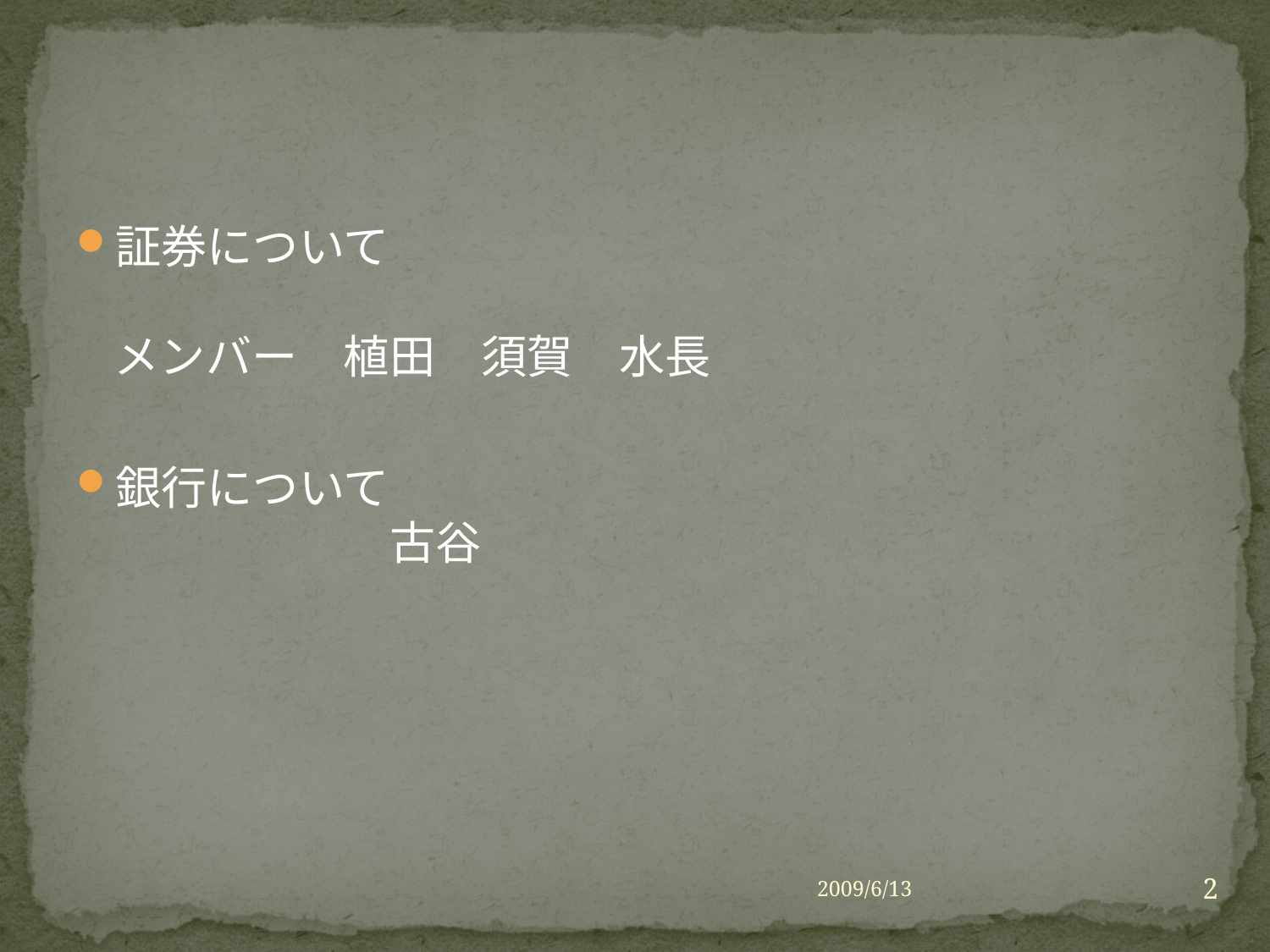

#
証券について
メンバー　植田　須賀　水長

銀行について
　　　　　　古谷
2
2009/6/13